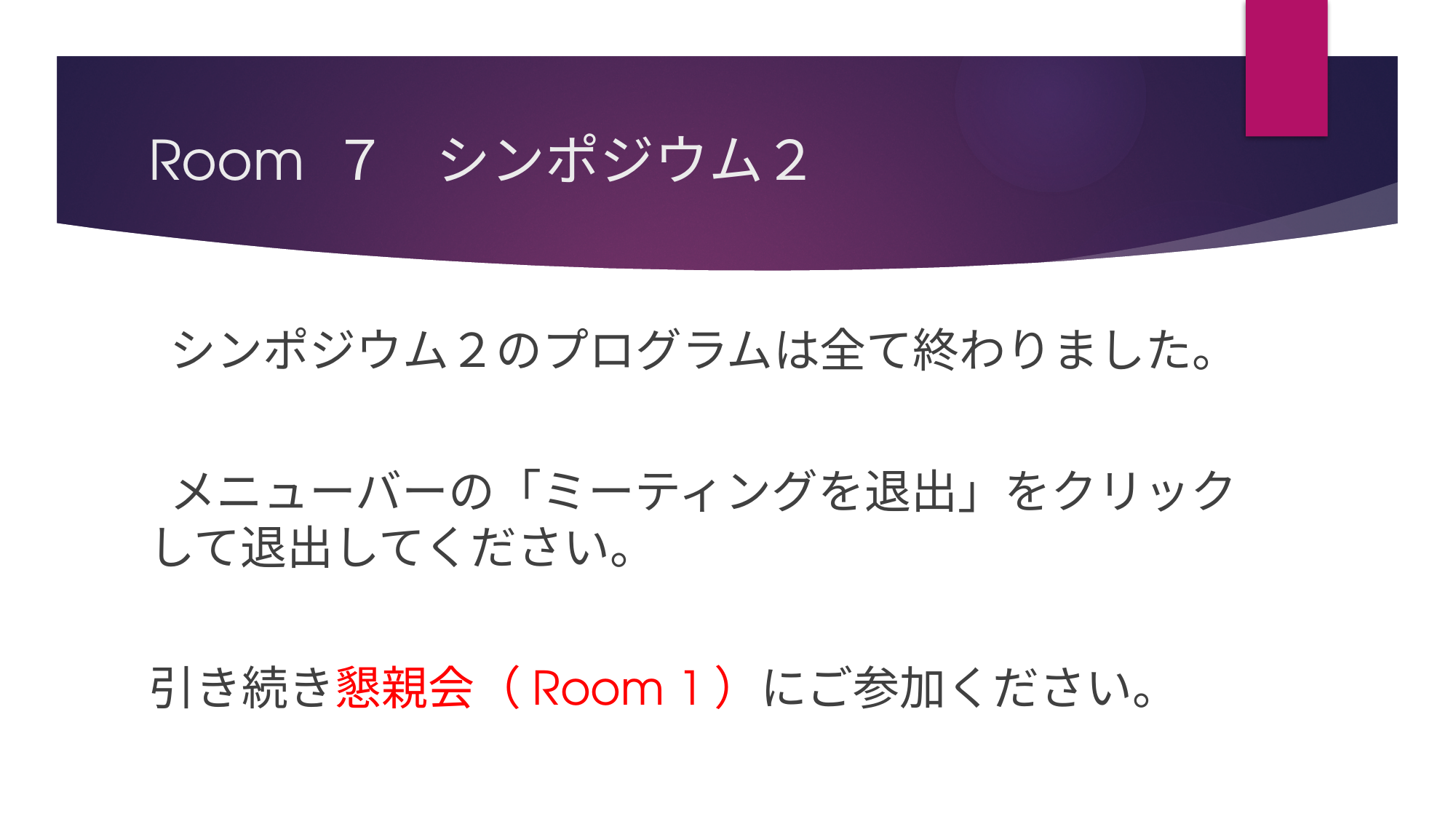

# Room ７    シンポジウム２
 シンポジウム２のプログラムは全て終わりました。

 メニューバーの「ミーティングを退出」をクリックして退出してください。

引き続き懇親会（Room 1）にご参加ください。